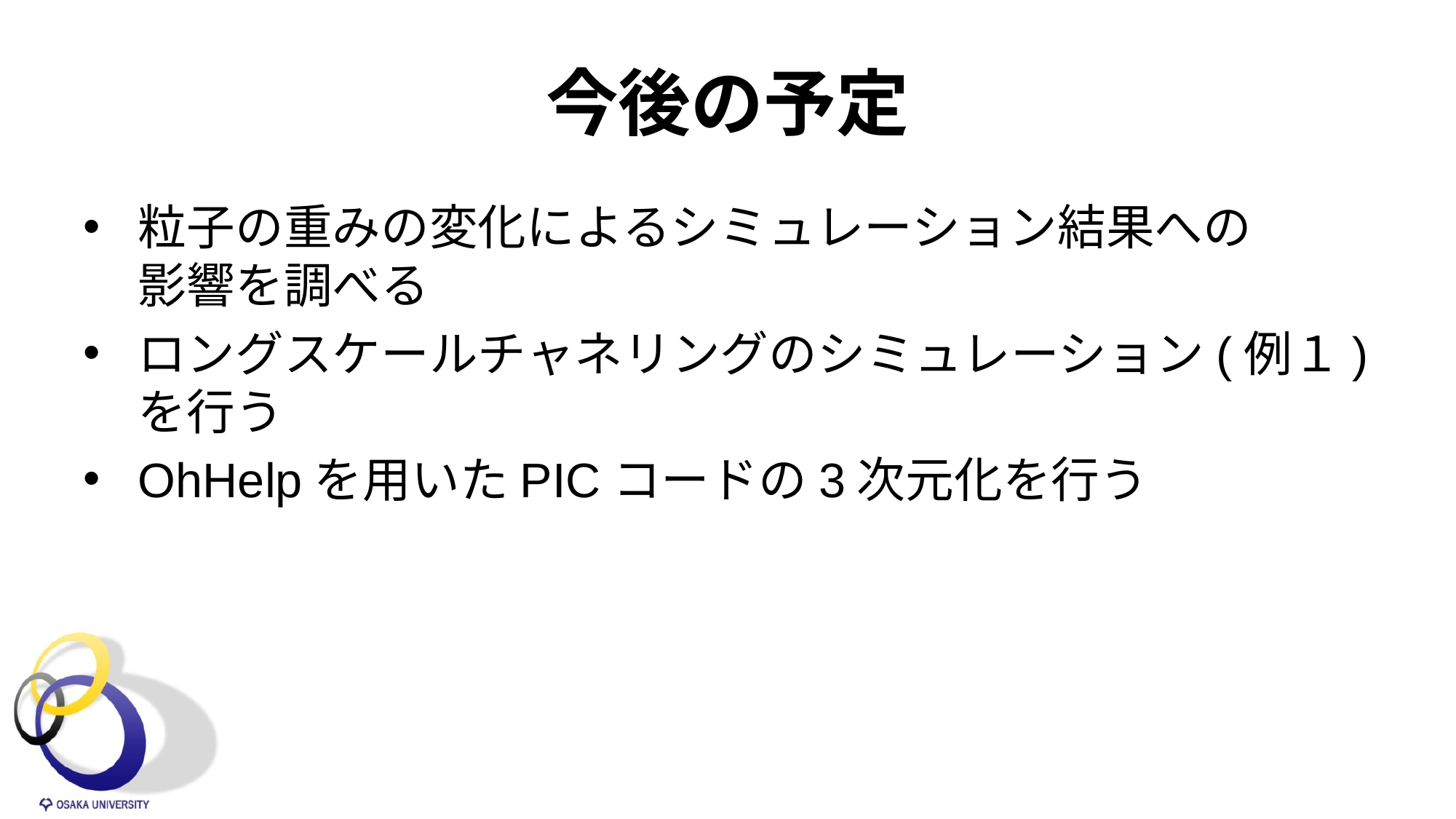

# 今後の予定
粒子の重みの変化によるシミュレーション結果への
影響を調べる
ロングスケールチャネリングのシミュレーション(例１)
を行う
OhHelpを用いたPICコードの3次元化を行う